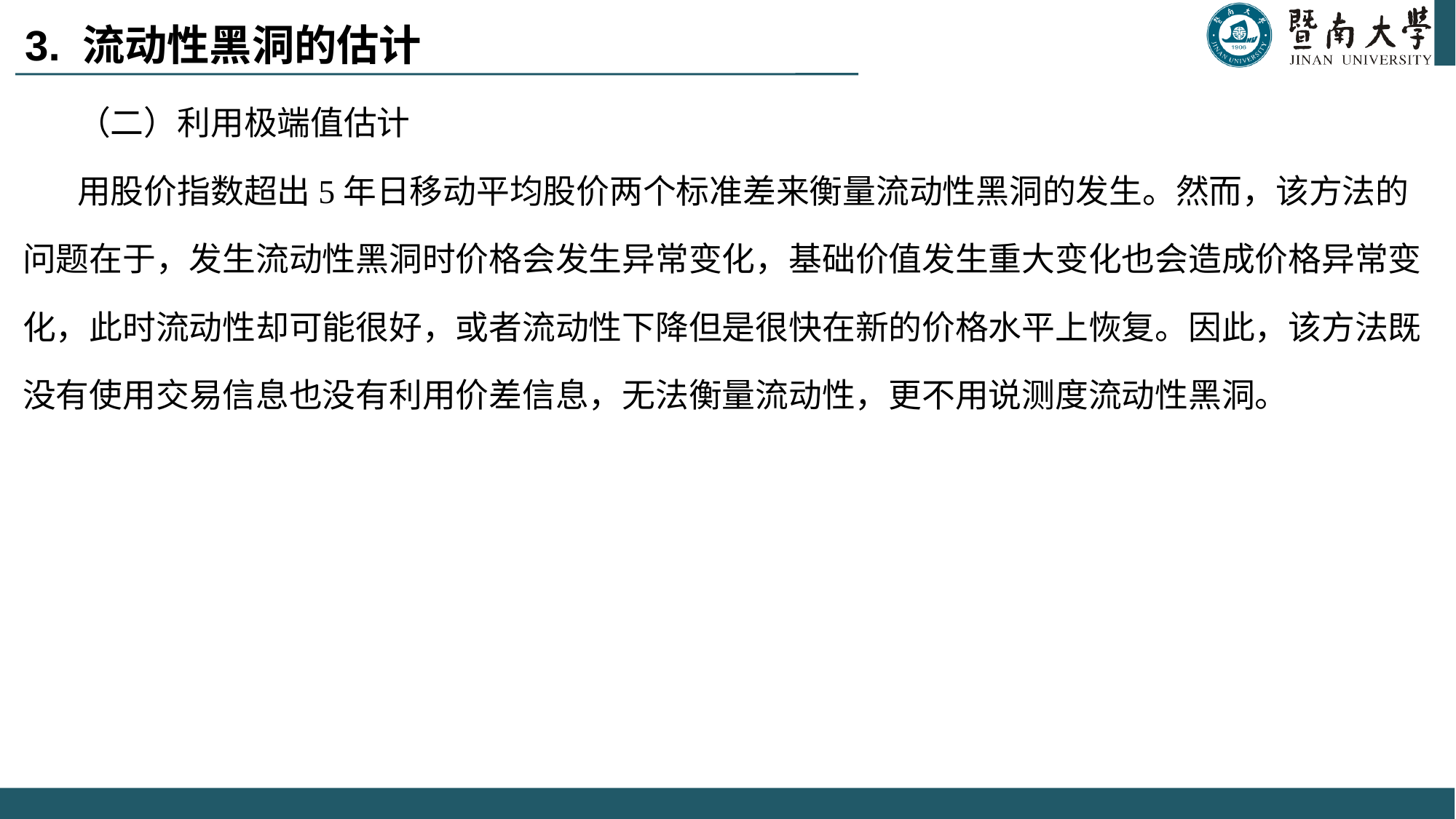

# 3. 流动性黑洞的估计

（二）利用极端值估计
用股价指数超出5年日移动平均股价两个标准差来衡量流动性黑洞的发生。然而，该方法的问题在于，发生流动性黑洞时价格会发生异常变化，基础价值发生重大变化也会造成价格异常变化，此时流动性却可能很好，或者流动性下降但是很快在新的价格水平上恢复。因此，该方法既没有使用交易信息也没有利用价差信息，无法衡量流动性，更不用说测度流动性黑洞。